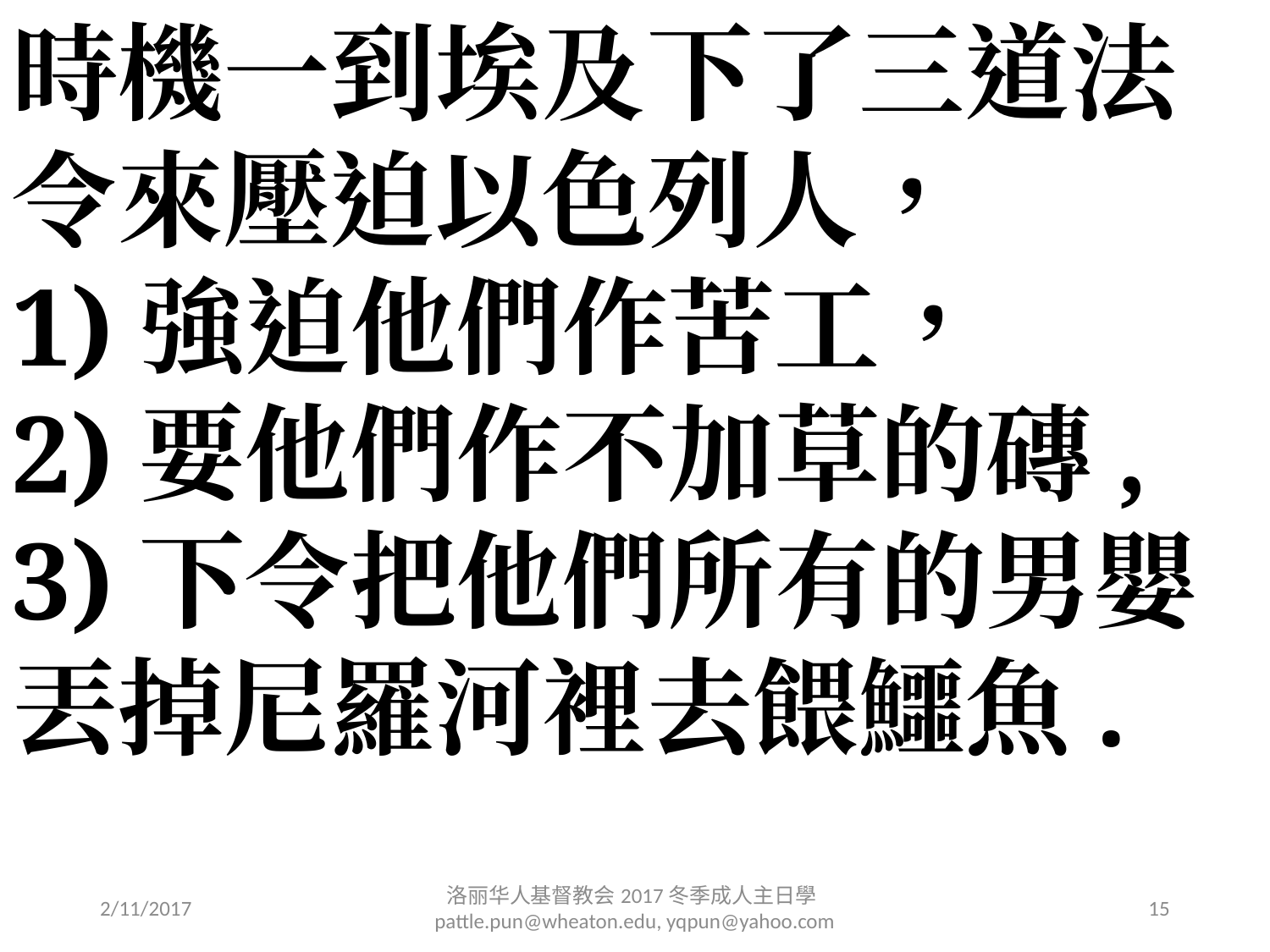

時機一到埃及下了三道法令來壓迫以色列人，
1)強迫他們作苦工，
2)要他們作不加草的磚,
3)下令把他們所有的男嬰丟掉尼羅河裡去餵鱷魚.
2/11/2017
洛丽华⼈基督教会2017冬季成⼈主⽇學  pattle.pun@wheaton.edu, yqpun@yahoo.com
15